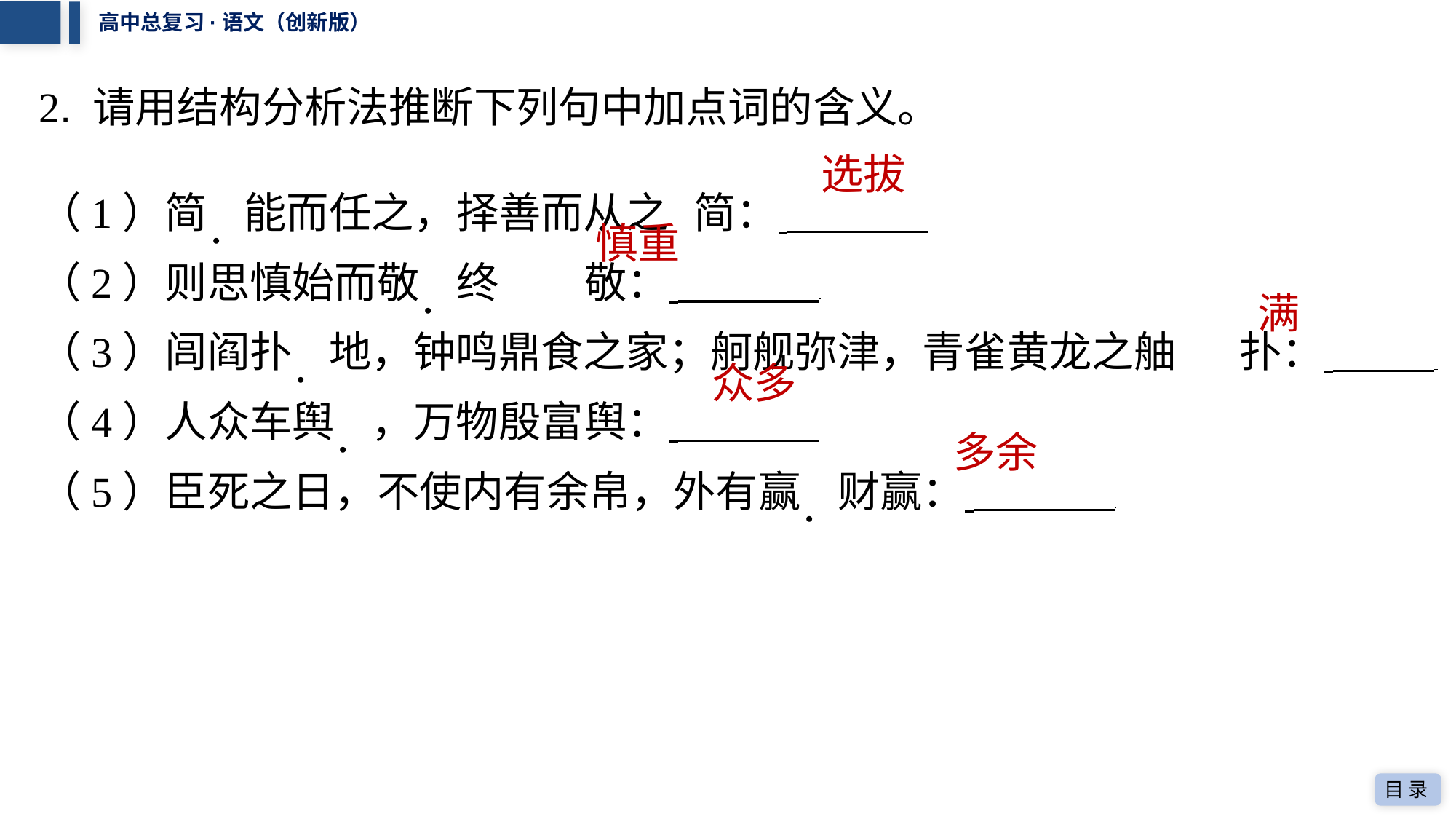

2. 请用结构分析法推断下列句中加点词的含义。
选拔
（1）简．能而任之，择善而从之	简：                       ⁠
慎重
（2）则思慎始而敬．终	敬：                       ⁠
满
（3）闾阎扑．地，钟鸣鼎食之家；舸舰弥津，青雀黄龙之舳	扑：                 ⁠
众多
（4）人众车舆．，万物殷富	舆：                       ⁠
多余
（5）臣死之日，不使内有余帛，外有赢．财赢：                       ⁠